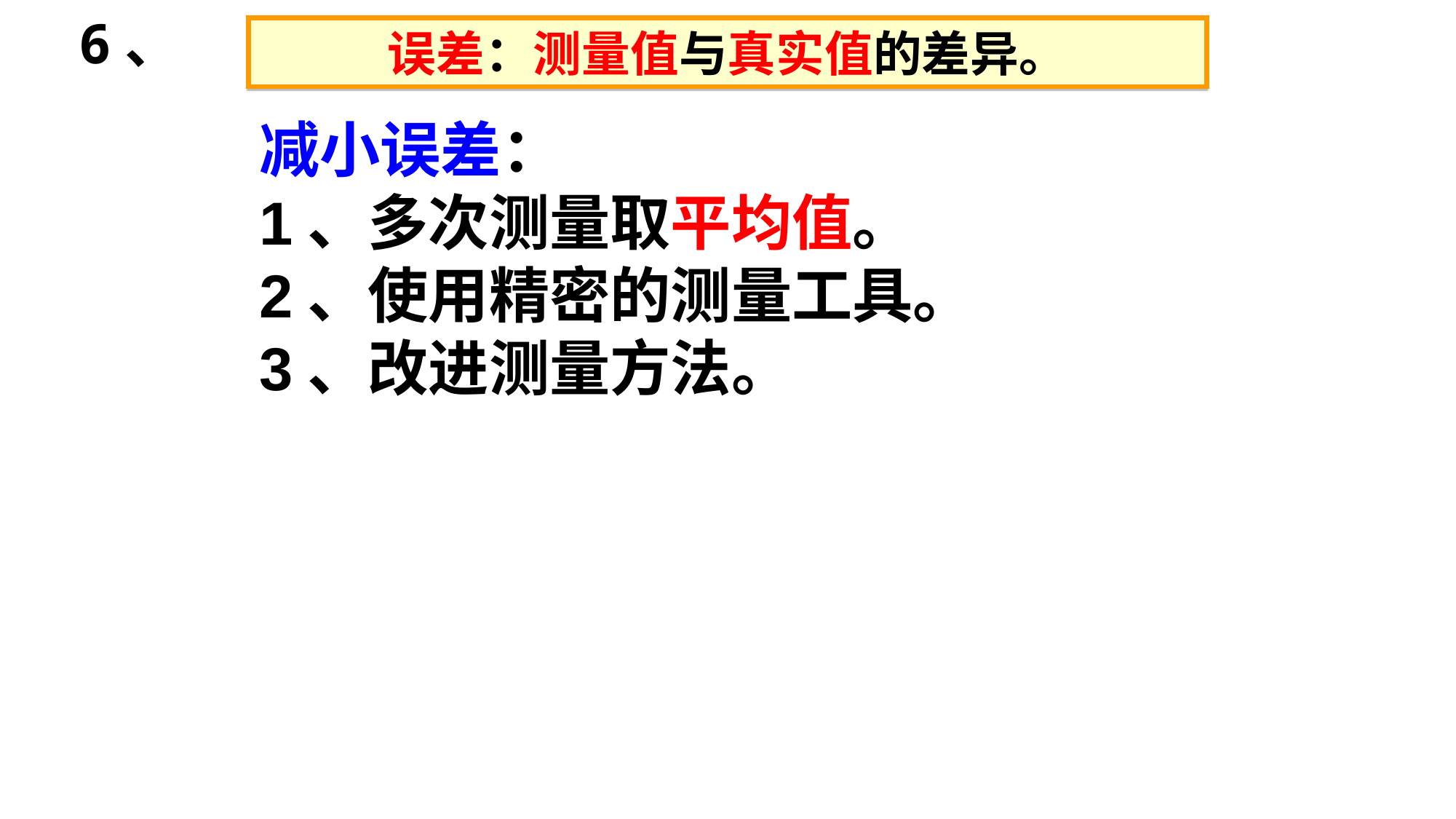

6、
误差：测量值与真实值的差异。
减小误差：
1、多次测量取平均值。
2、使用精密的测量工具。
3、改进测量方法。